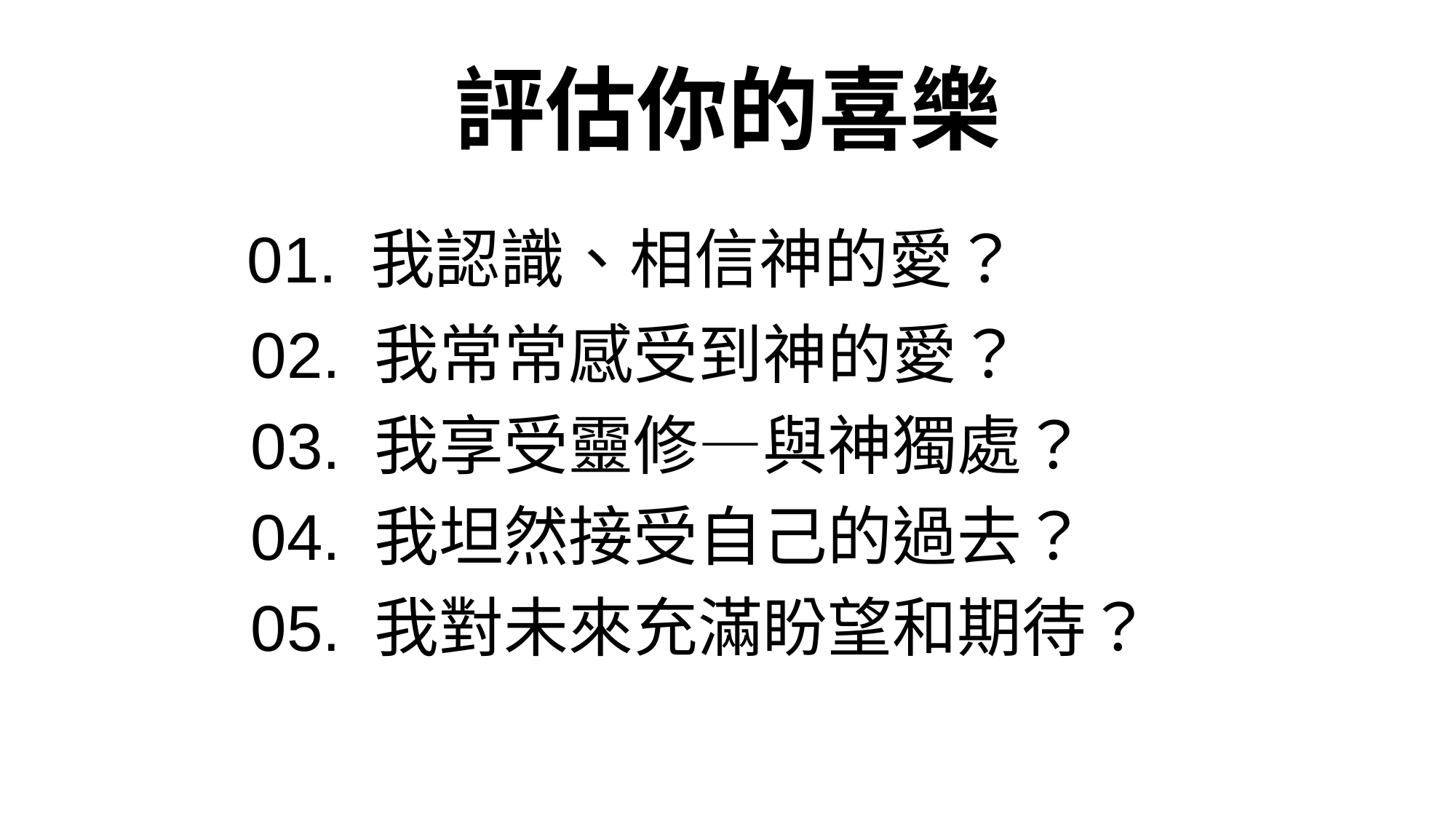

評估你的喜樂
# 01. 我認識、相信神的愛？
02. 我常常感受到神的愛？
03. 我享受靈修—與神獨處？
04. 我坦然接受自己的過去？
05. 我對未來充滿盼望和期待？